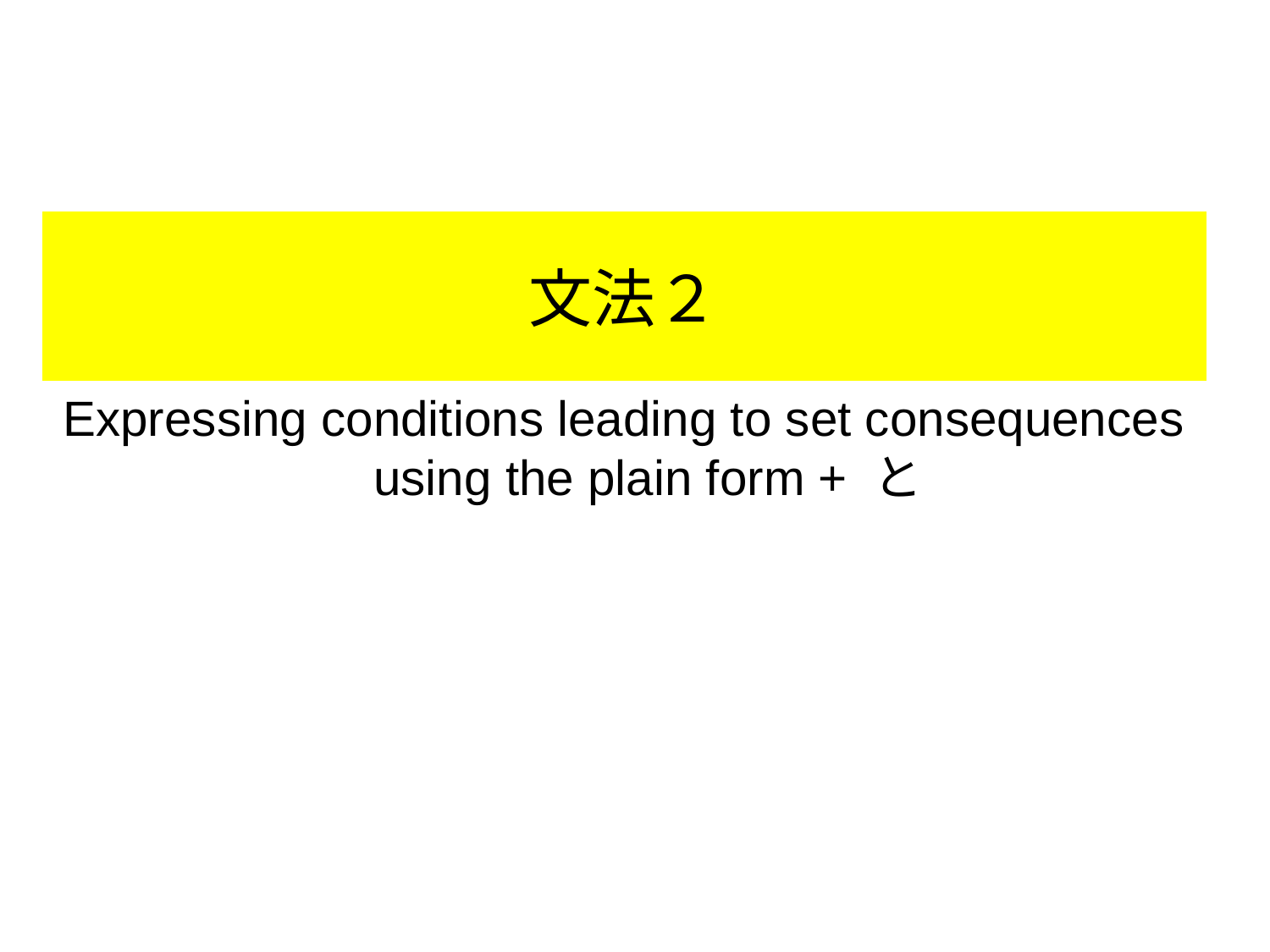

# 文法２
Expressing conditions leading to set consequences using the plain form + と